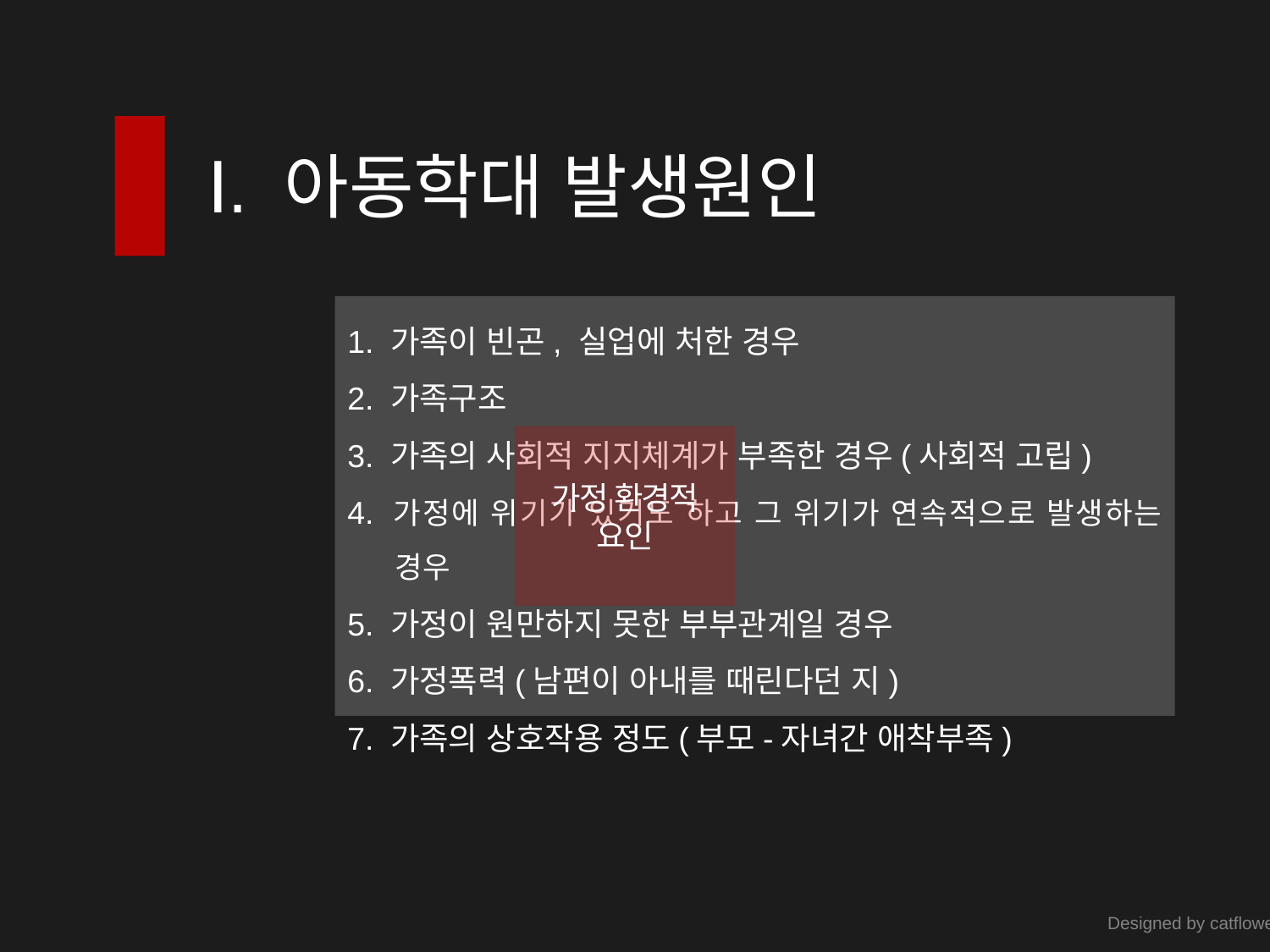

Ⅰ. 아동학대 발생원인
1. 가족이 빈곤, 실업에 처한 경우
2. 가족구조
3. 가족의 사회적 지지체계가 부족한 경우(사회적 고립)
4. 가정에 위기가 있기도 하고 그 위기가 연속적으로 발생하는 경우
5. 가정이 원만하지 못한 부부관계일 경우
6. 가정폭력(남편이 아내를 때린다던 지)
7. 가족의 상호작용 정도(부모-자녀간 애착부족)

가정 환경적
요인
Designed by catflowerbox